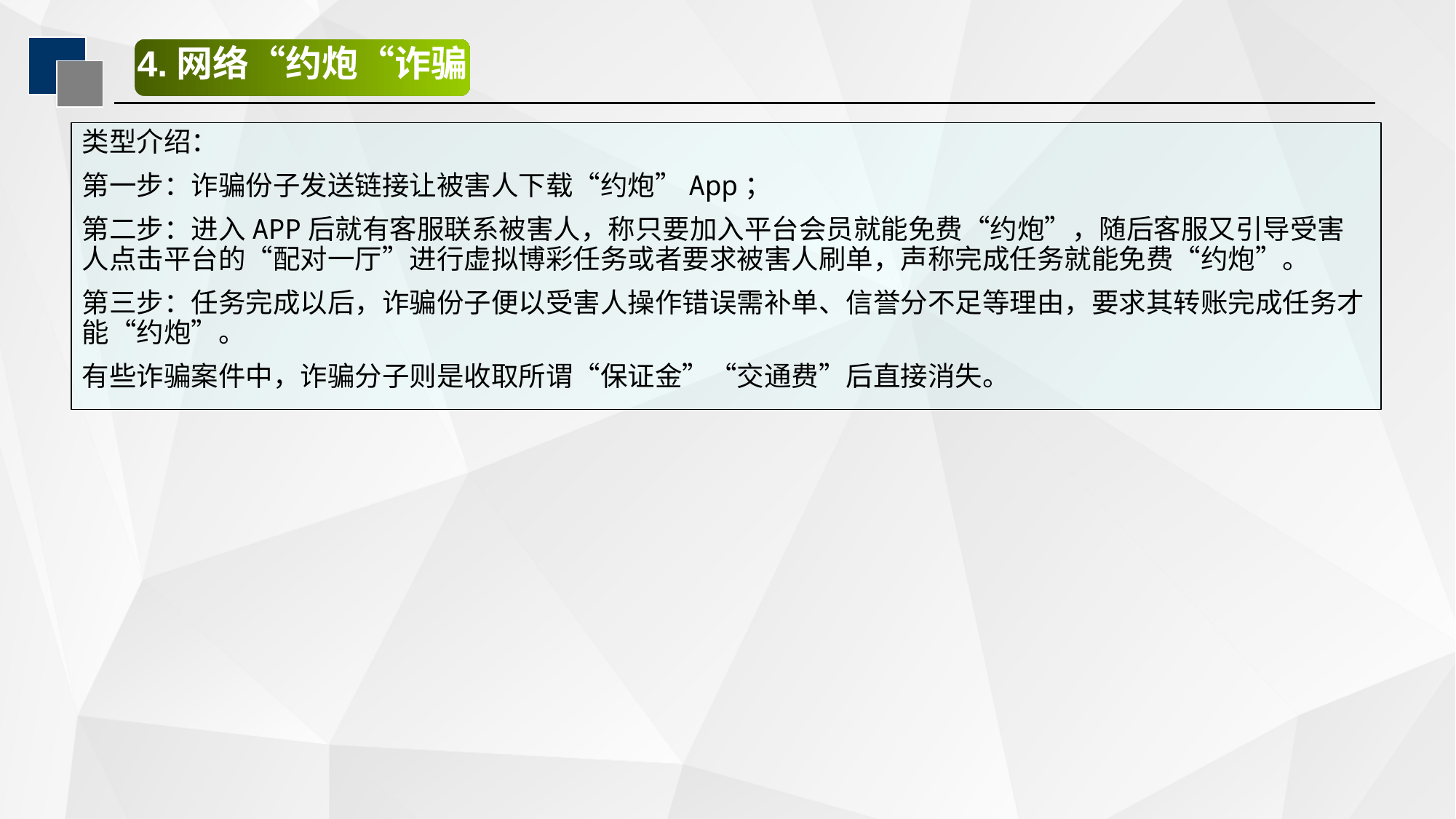

4.网络“约炮“诈骗
类型介绍：
第一步：诈骗份子发送链接让被害人下载“约炮”App；
第二步：进入APP后就有客服联系被害人，称只要加入平台会员就能免费“约炮”，随后客服又引导受害人点击平台的“配对一厅”进行虚拟博彩任务或者要求被害人刷单，声称完成任务就能免费“约炮”。
第三步：任务完成以后，诈骗份子便以受害人操作错误需补单、信誉分不足等理由，要求其转账完成任务才能“约炮”。
有些诈骗案件中，诈骗分子则是收取所谓“保证金”“交通费”后直接消失。